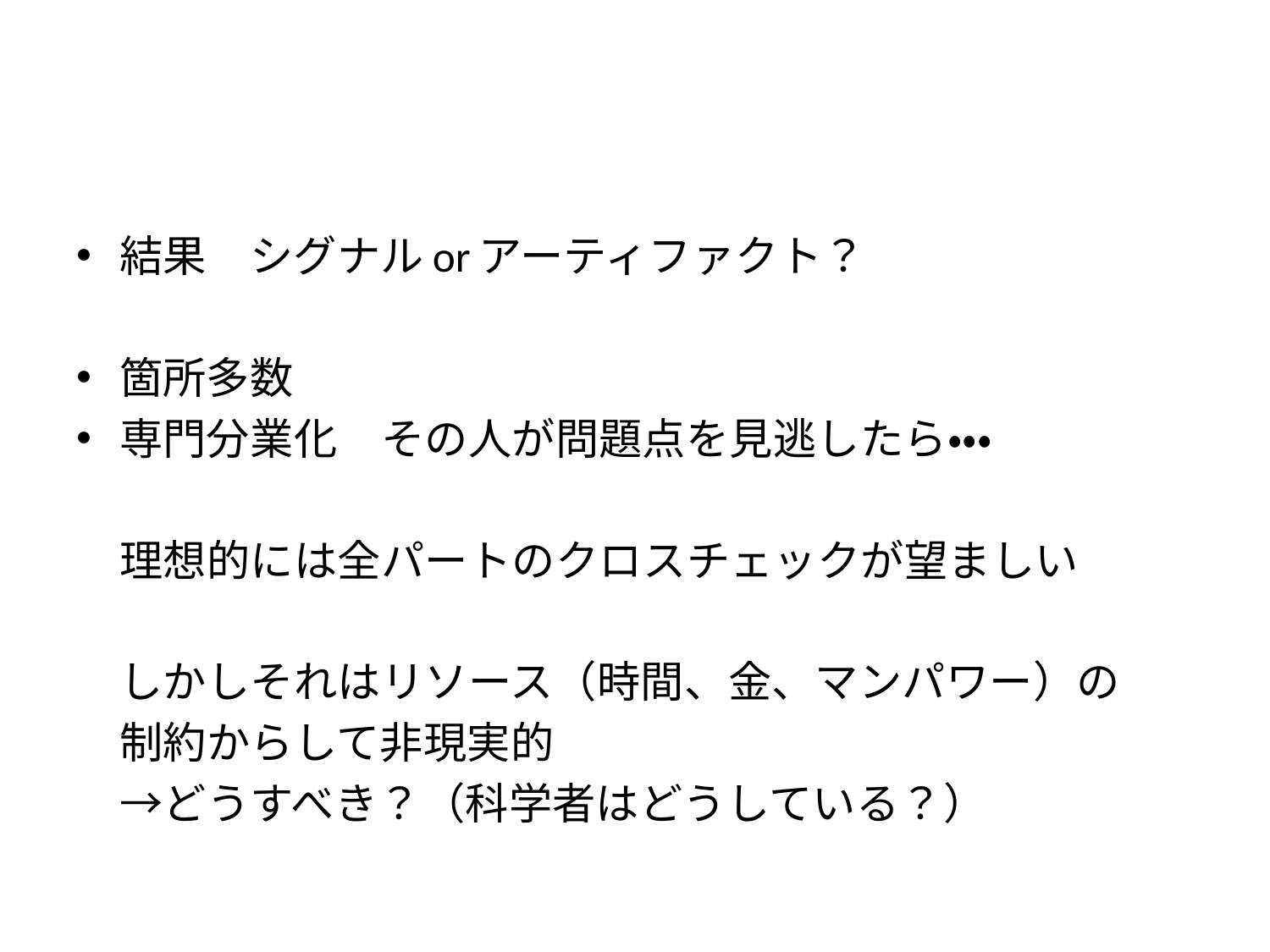

#
結果　シグナルorアーティファクト？

箇所多数
専門分業化　その人が問題点を見逃したら・・・

　理想的には全パートのクロスチェックが望ましい

　しかしそれはリソース（時間、金、マンパワー）の
　制約からして非現実的
　→どうすべき？（科学者はどうしている？）